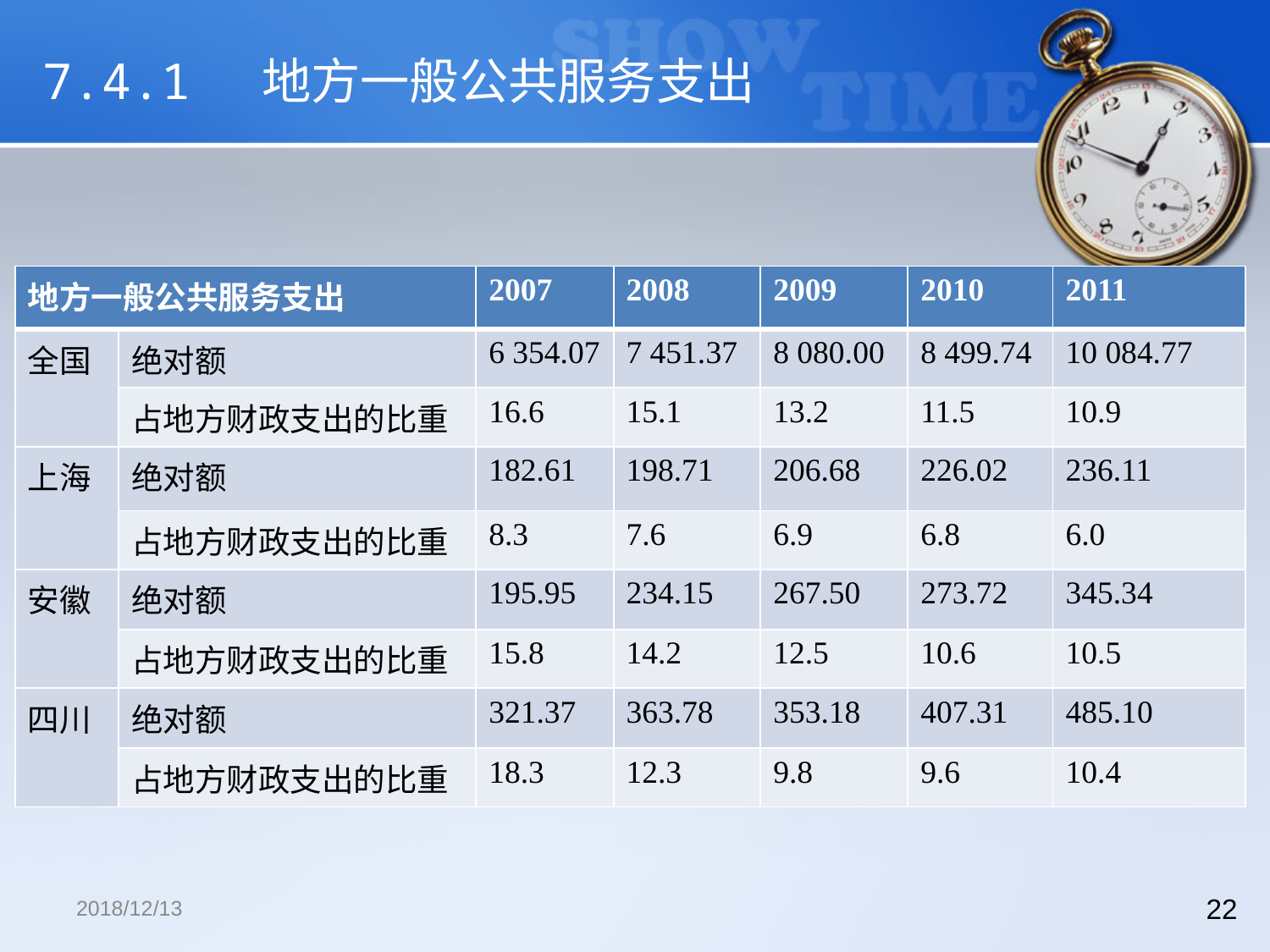

# 7.4.1  地方一般公共服务支出
| 地方一般公共服务支出 |  | 2007 | 2008 | 2009 | 2010 | 2011 |
| --- | --- | --- | --- | --- | --- | --- |
| 全国 | 绝对额 | 6 354.07 | 7 451.37 | 8 080.00 | 8 499.74 | 10 084.77 |
|  | 占地方财政支出的比重 | 16.6 | 15.1 | 13.2 | 11.5 | 10.9 |
| 上海 | 绝对额 | 182.61 | 198.71 | 206.68 | 226.02 | 236.11 |
|  | 占地方财政支出的比重 | 8.3 | 7.6 | 6.9 | 6.8 | 6.0 |
| 安徽 | 绝对额 | 195.95 | 234.15 | 267.50 | 273.72 | 345.34 |
|  | 占地方财政支出的比重 | 15.8 | 14.2 | 12.5 | 10.6 | 10.5 |
| 四川 | 绝对额 | 321.37 | 363.78 | 353.18 | 407.31 | 485.10 |
|  | 占地方财政支出的比重 | 18.3 | 12.3 | 9.8 | 9.6 | 10.4 |
2018/12/13
22